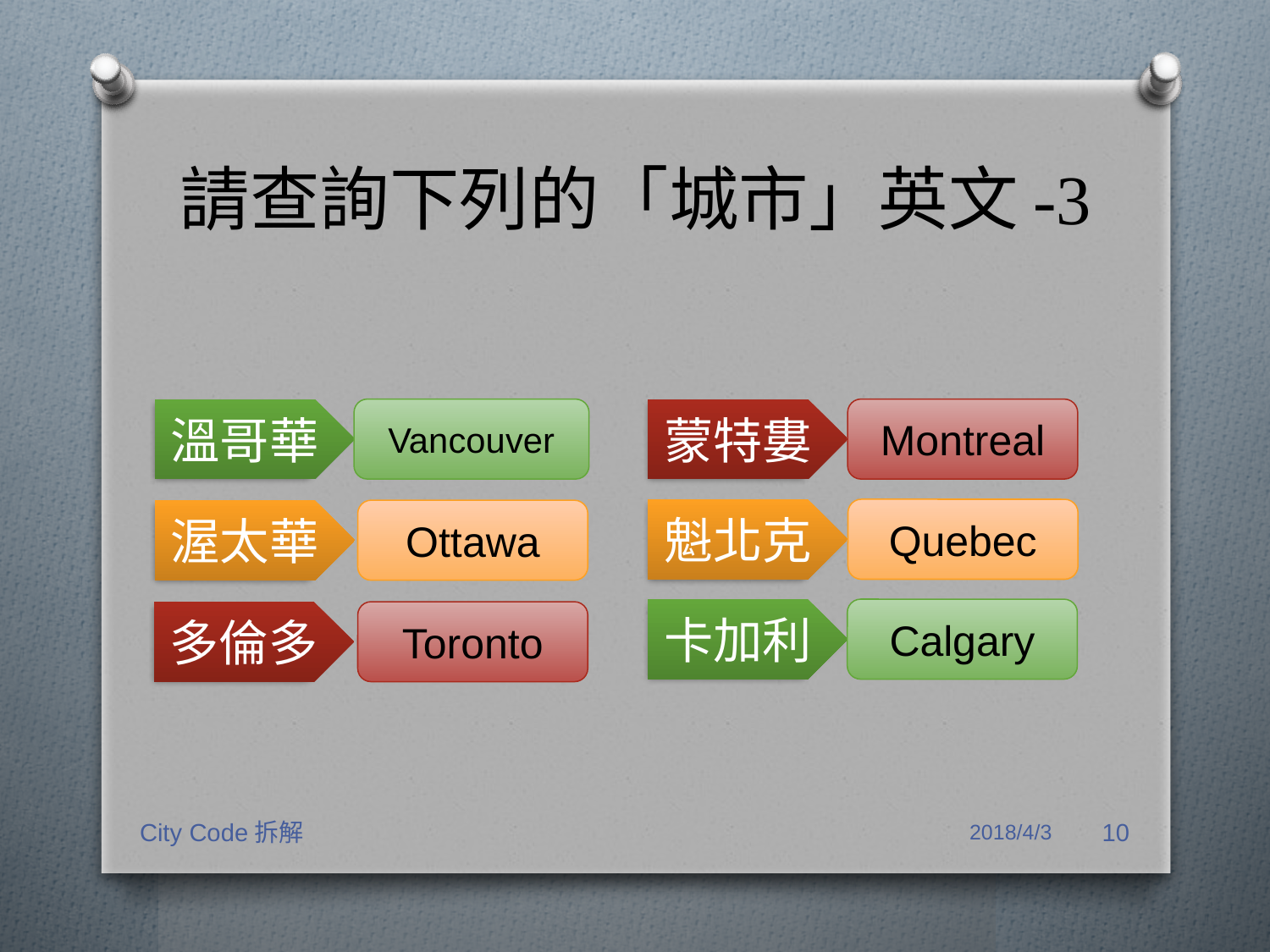

# 請查詢下列的「城市」英文-3
蒙特婁
溫哥華
Vancouver
Montreal
魁北克
Quebec
渥太華
Ottawa
卡加利
Calgary
多倫多
Toronto
City Code拆解
2018/4/3
10